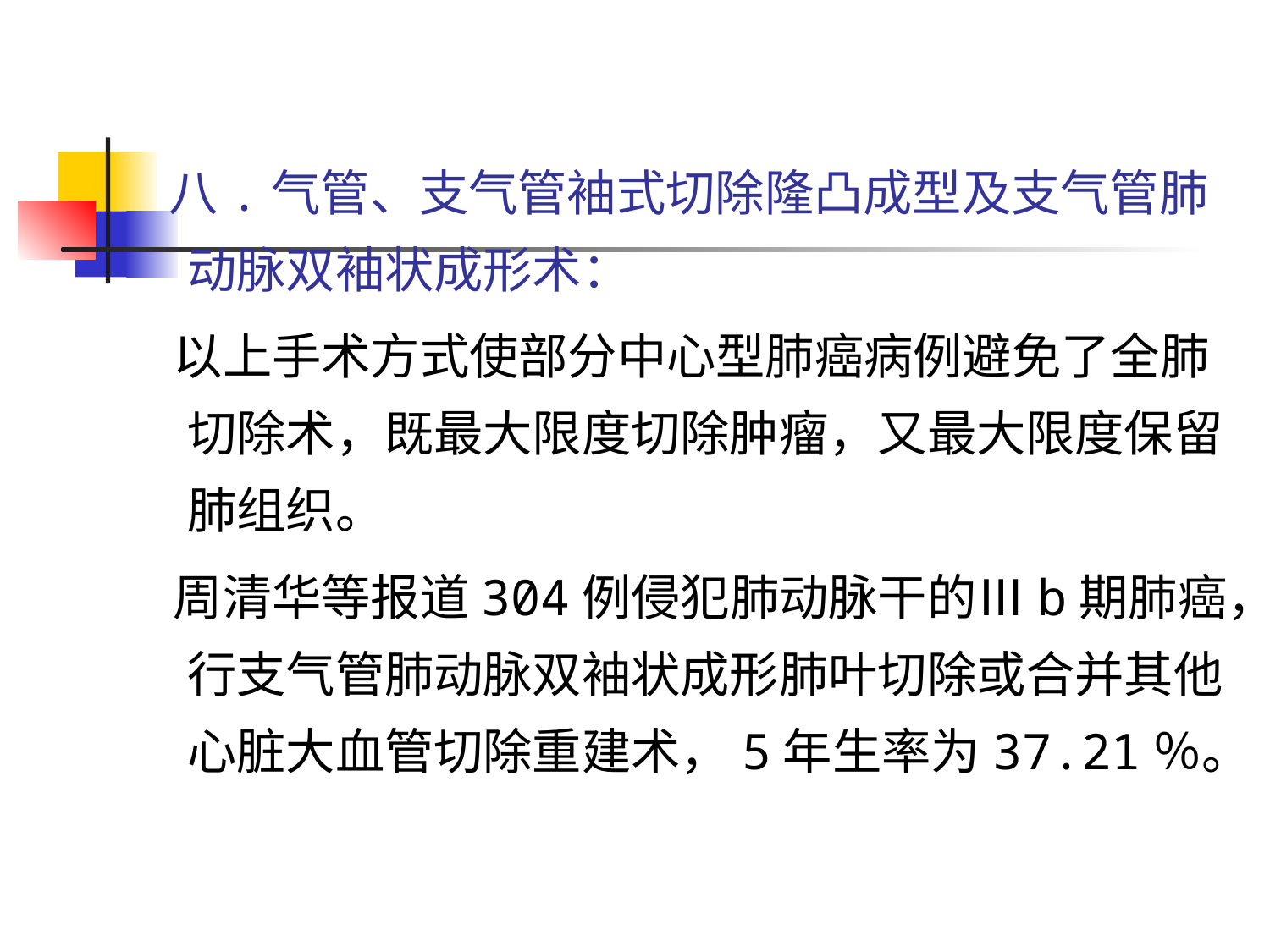

八.气管、支气管袖式切除隆凸成型及支气管肺动脉双袖状成形术：
  以上手术方式使部分中心型肺癌病例避免了全肺切除术，既最大限度切除肿瘤，又最大限度保留肺组织。
  周清华等报道304例侵犯肺动脉干的Ⅲb期肺癌，行支气管肺动脉双袖状成形肺叶切除或合并其他心脏大血管切除重建术，5年生率为37.21％。